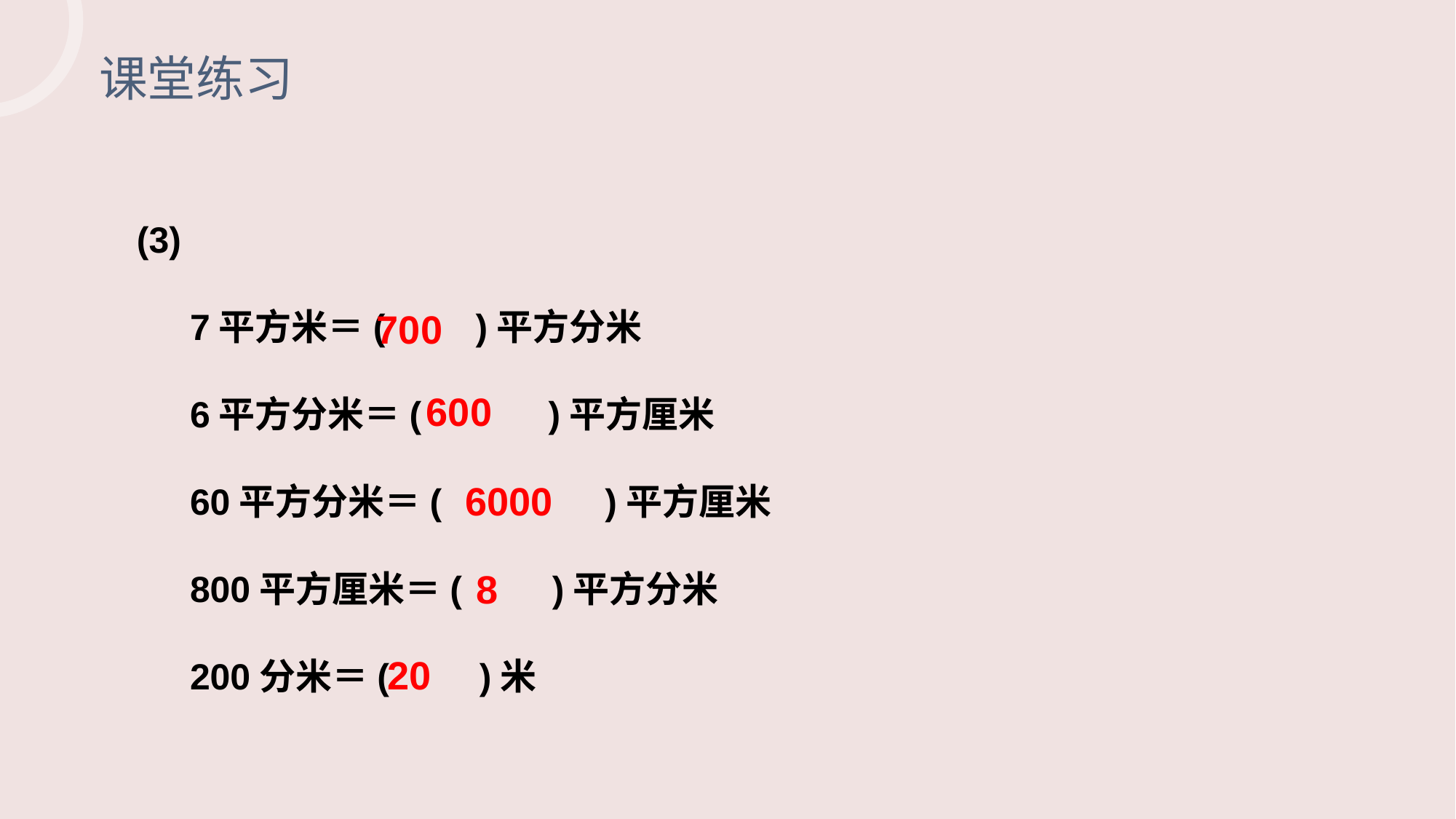

课堂练习
(3)
7平方米＝(　　)平方分米
6平方分米＝(　　　)平方厘米
60平方分米＝(　　　　)平方厘米
800平方厘米＝(　　)平方分米
200分米＝(　　)米
700
600
6000
8
20